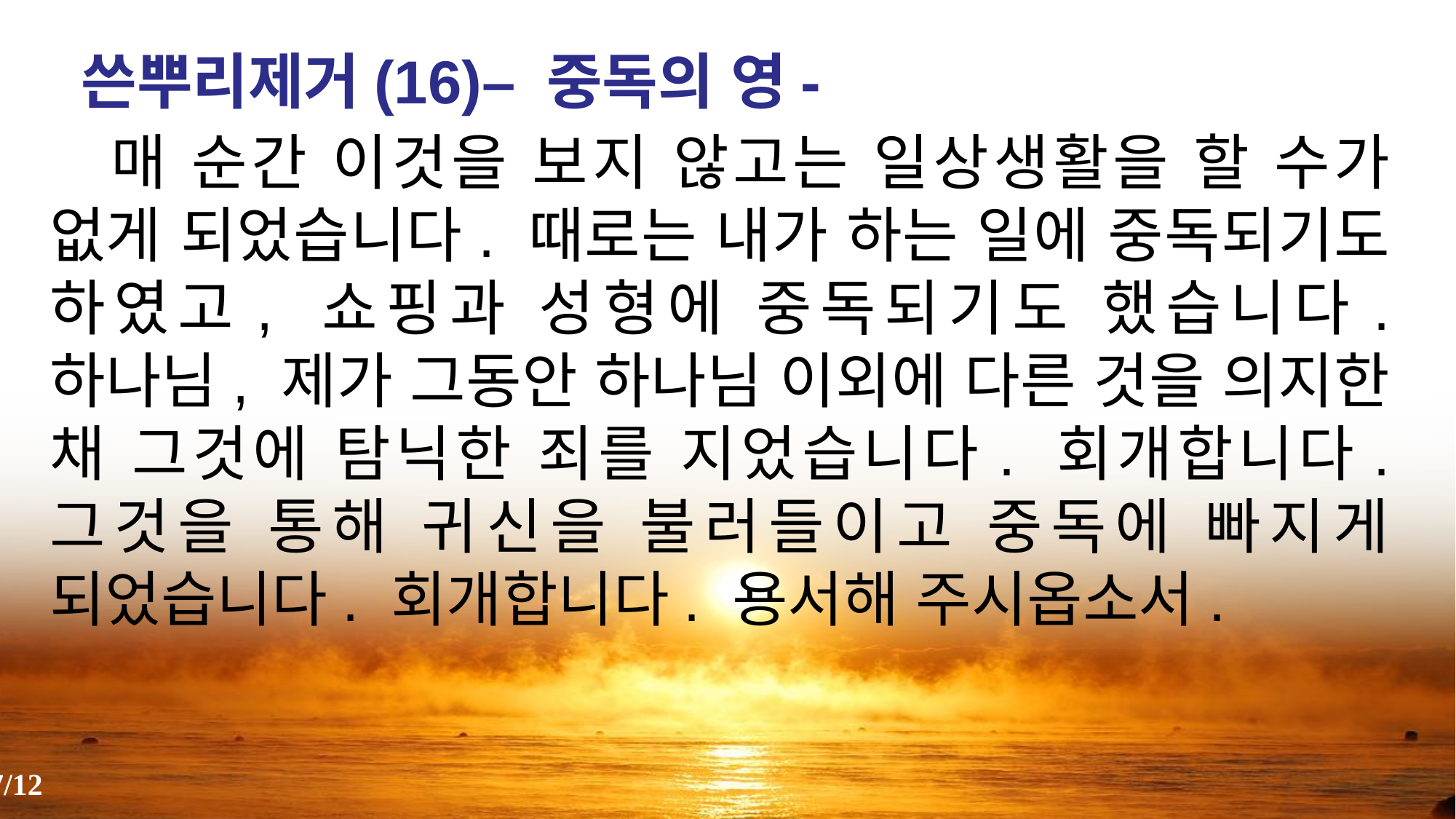

쓴뿌리제거(16)– 중독의 영-
  매 순간 이것을 보지 않고는 일상생활을 할 수가 없게 되었습니다. 때로는 내가 하는 일에 중독되기도 하였고, 쇼핑과 성형에 중독되기도 했습니다. 하나님, 제가 그동안 하나님 이외에 다른 것을 의지한 채 그것에 탐닉한 죄를 지었습니다. 회개합니다. 그것을 통해 귀신을 불러들이고 중독에 빠지게 되었습니다. 회개합니다. 용서해 주시옵소서.